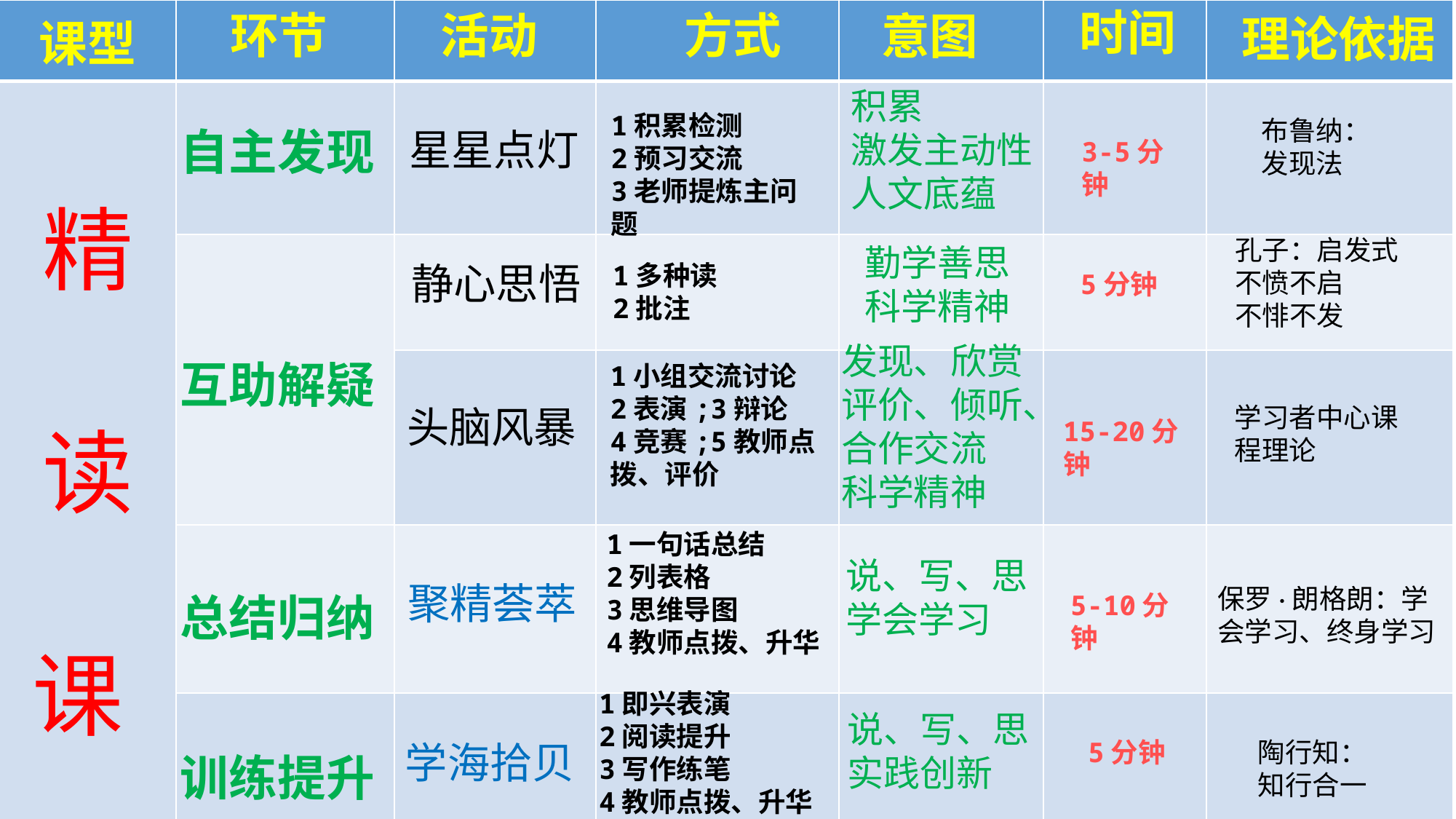

活动
时间
| 课型 |  |  |  |  |  |  |
| --- | --- | --- | --- | --- | --- | --- |
| 精 读 课 |  |  |  |  |  |  |
|  |  |  |  |  |  |  |
|  |  |  |  |  |  |  |
|  |  |  |  |  |  |  |
|  |  |  |  |  |  |  |
方式
环节

自主发现

互助解疑

总结归纳

训练提升
意图
理论依据
积累
激发主动性
人文底蕴
1积累检测
2预习交流
3老师提炼主问题
布鲁纳：
发现法
星星点灯
3-5分钟
孔子：启发式
不愤不启
不悱不发
勤学善思
科学精神
静心思悟
1多种读
2批注
5分钟
发现、欣赏
评价、倾听、合作交流
科学精神
1小组交流讨论
2表演;3辩论
4竞赛;5教师点拨、评价
头脑风暴
学习者中心课程理论
15-20分钟
1一句话总结
2列表格
3思维导图
4教师点拨、升华
说、写、思
学会学习
聚精荟萃
保罗·朗格朗：学会学习、终身学习
5-10分钟
1即兴表演
2阅读提升
3写作练笔
4教师点拨、升华
说、写、思
实践创新
5分钟
陶行知：
知行合一
学海拾贝